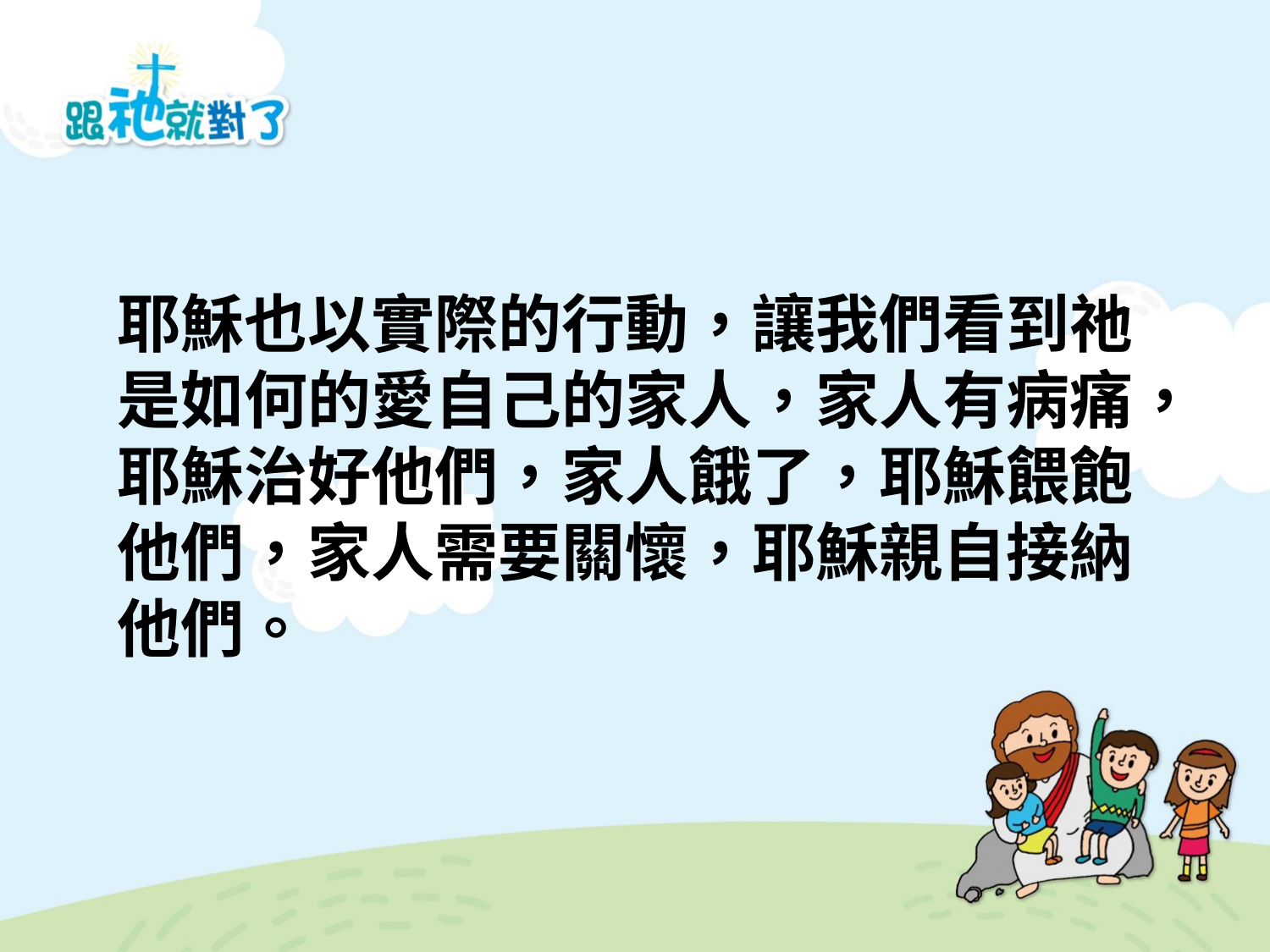

耶穌也以實際的行動，讓我們看到祂是如何的愛自己的家人，家人有病痛，耶穌治好他們，家人餓了，耶穌餵飽他們，家人需要關懷，耶穌親自接納他們。